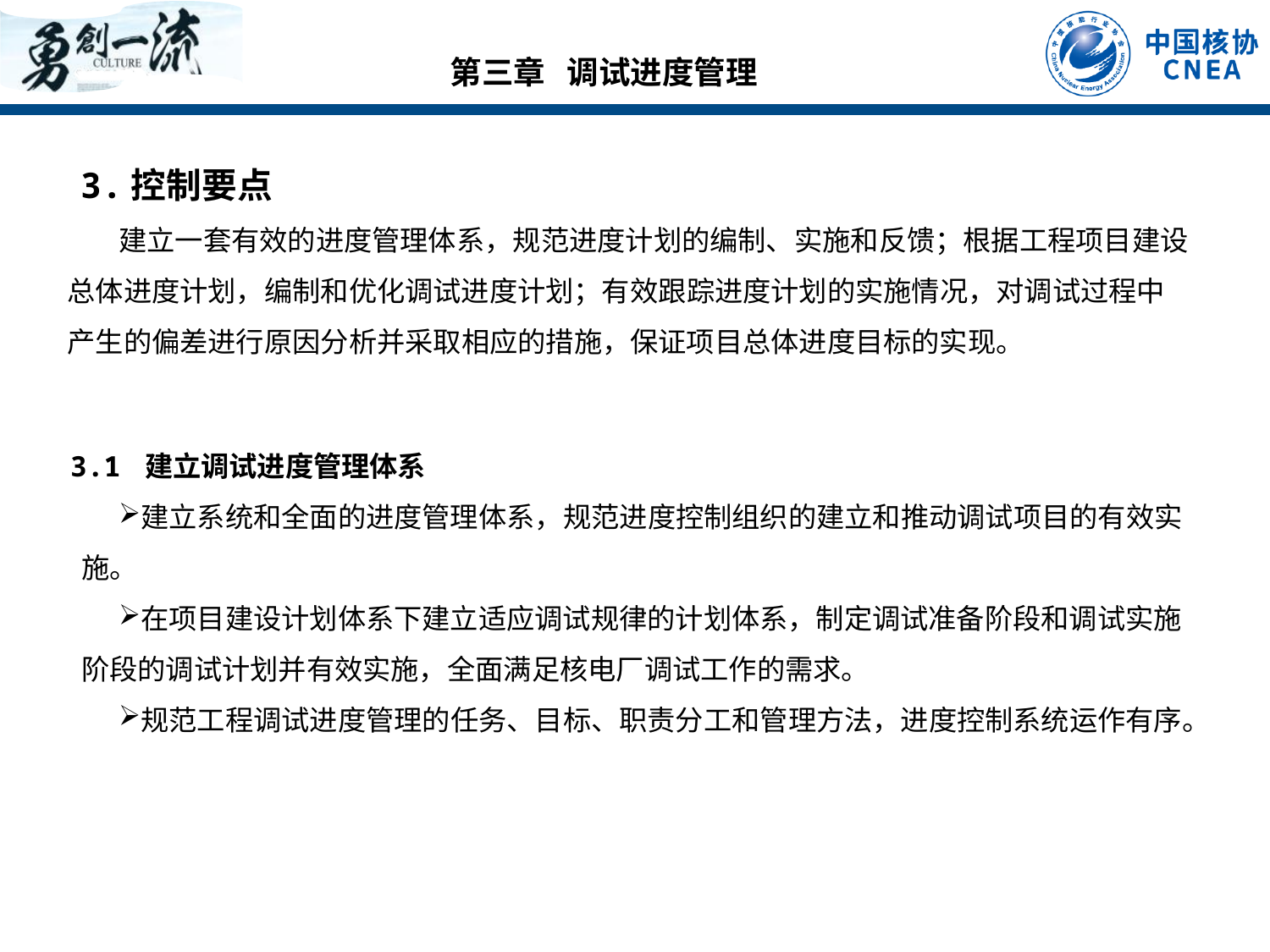

第三章   调试进度管理
3.控制要点
  建立一套有效的进度管理体系，规范进度计划的编制、实施和反馈；根据工程项目建设总体进度计划，编制和优化调试进度计划；有效跟踪进度计划的实施情况，对调试过程中产生的偏差进行原因分析并采取相应的措施，保证项目总体进度目标的实现。
3.1 建立调试进度管理体系
建立系统和全面的进度管理体系，规范进度控制组织的建立和推动调试项目的有效实施。
在项目建设计划体系下建立适应调试规律的计划体系，制定调试准备阶段和调试实施阶段的调试计划并有效实施，全面满足核电厂调试工作的需求。
规范工程调试进度管理的任务、目标、职责分工和管理方法，进度控制系统运作有序。